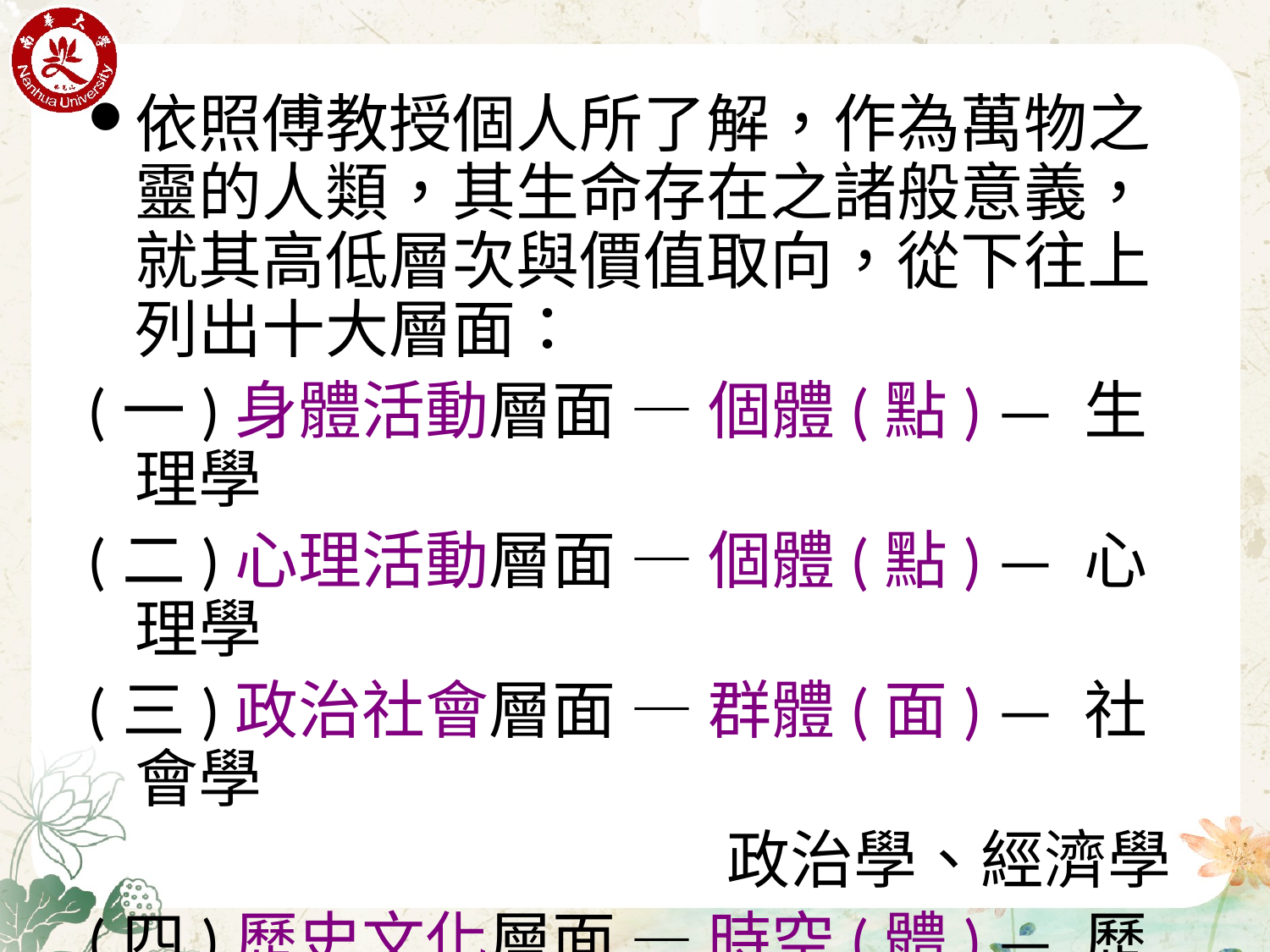

依照傅教授個人所了解，作為萬物之靈的人類，其生命存在之諸般意義，就其高低層次與價值取向，從下往上列出十大層面：
(一)身體活動層面 — 個體(點) — 生理學
(二)心理活動層面 — 個體(點) — 心理學
(三)政治社會層面 — 群體(面) — 社會學
                                            政治學、經濟學
(四)歷史文化層面 — 時空(體) — 歷史學
                                                     文化人類學